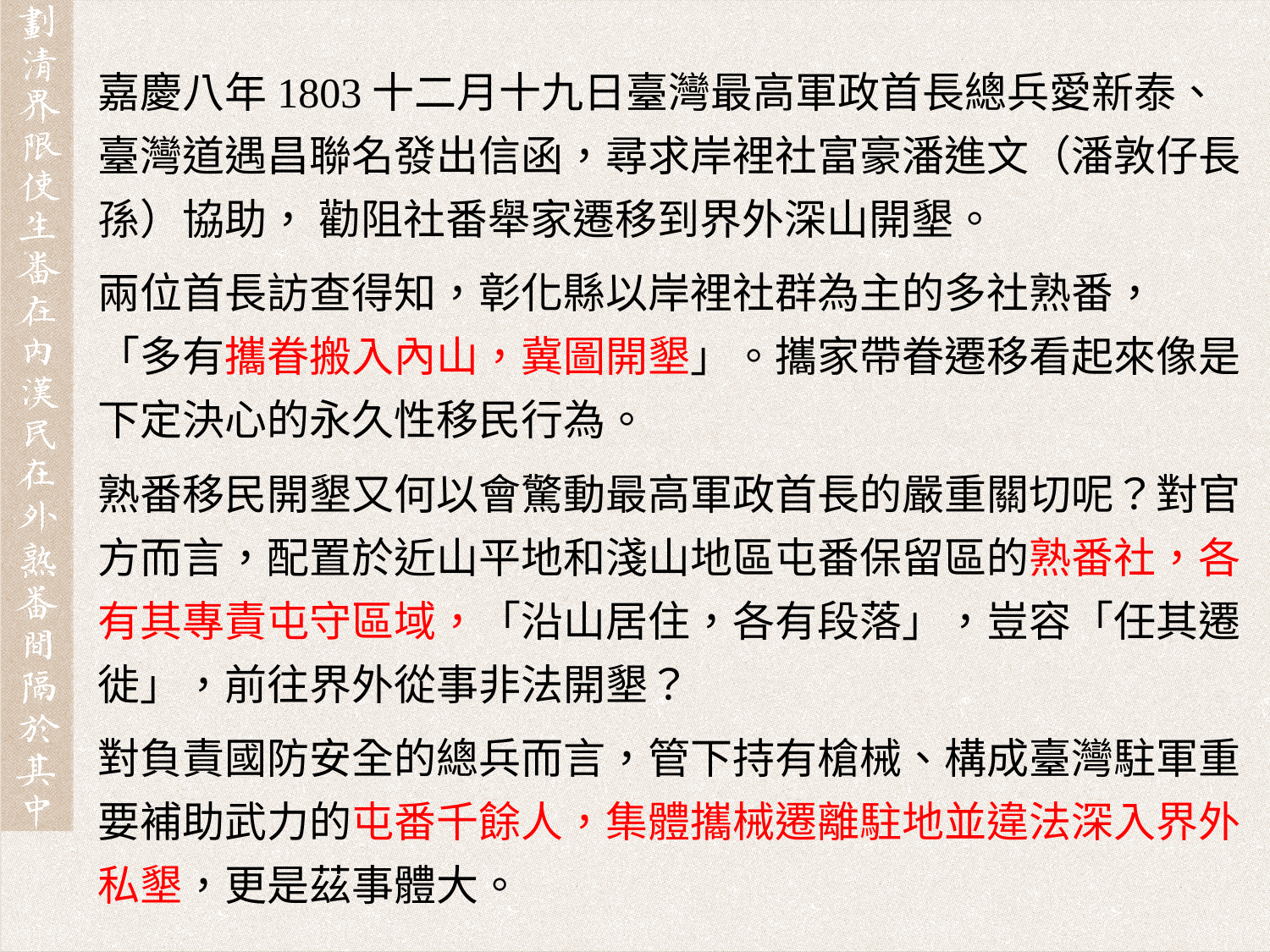

嘉慶八年1803十二月十九日臺灣最高軍政首長總兵愛新泰、臺灣道遇昌聯名發出信函，尋求岸裡社富豪潘進文（潘敦仔長孫）協助， 勸阻社番舉家遷移到界外深山開墾。
兩位首長訪查得知，彰化縣以岸裡社群為主的多社熟番， 「多有攜眷搬入內山，冀圖開墾」。攜家帶眷遷移看起來像是下定決心的永久性移民行為。
熟番移民開墾又何以會驚動最高軍政首長的嚴重關切呢？對官方而言，配置於近山平地和淺山地區屯番保留區的熟番社，各有其專責屯守區域，「沿山居住，各有段落」，豈容「任其遷徙」，前往界外從事非法開墾？
對負責國防安全的總兵而言，管下持有槍械、構成臺灣駐軍重要補助武力的屯番千餘人，集體攜械遷離駐地並違法深入界外私墾，更是茲事體大。